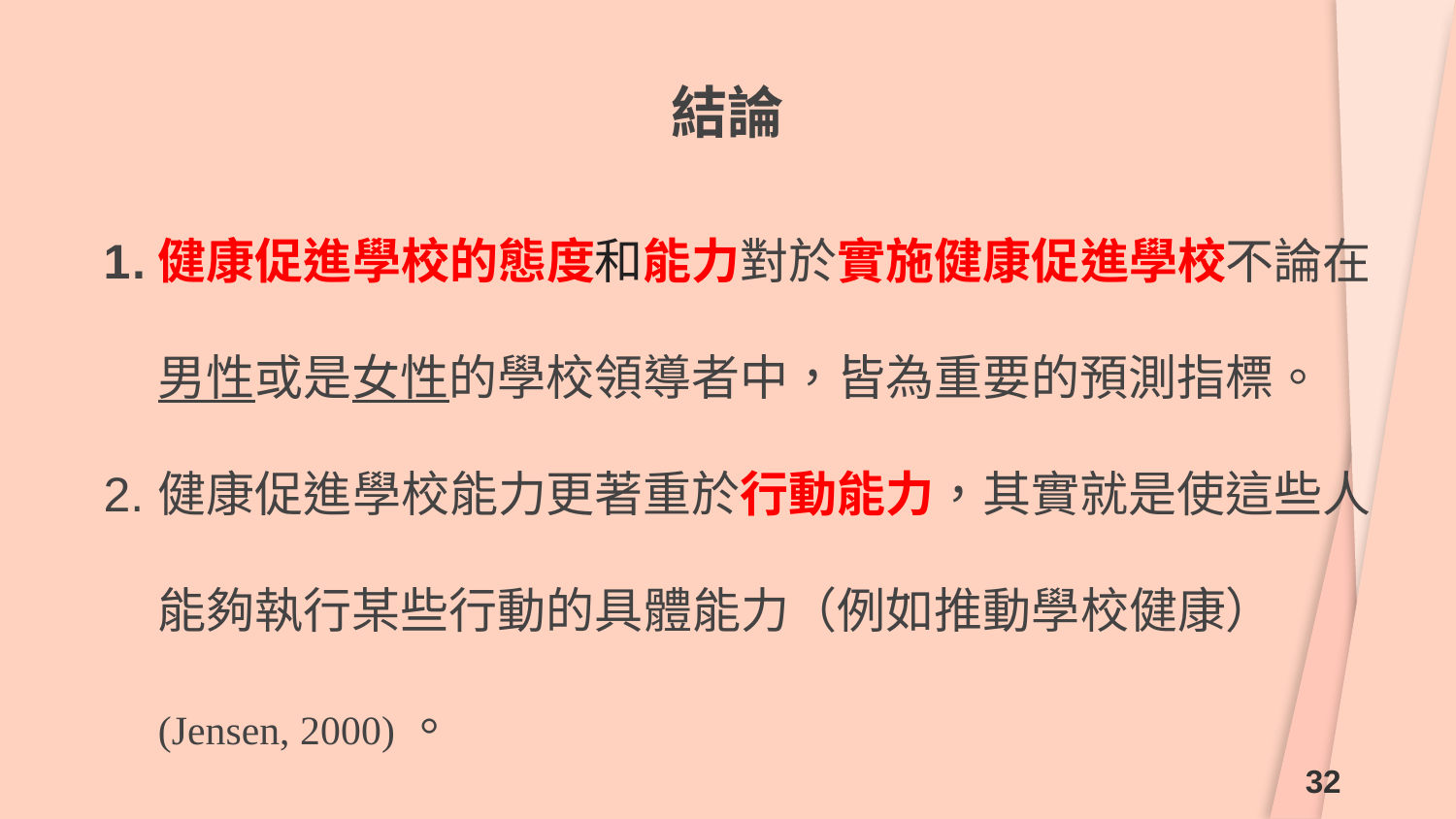

# 結論
健康促進學校的態度和能力對於實施健康促進學校不論在男性或是女性的學校領導者中，皆為重要的預測指標。
健康促進學校能力更著重於行動能力，其實就是使這些人能夠執行某些行動的具體能力（例如推動學校健康）(Jensen, 2000)。

32